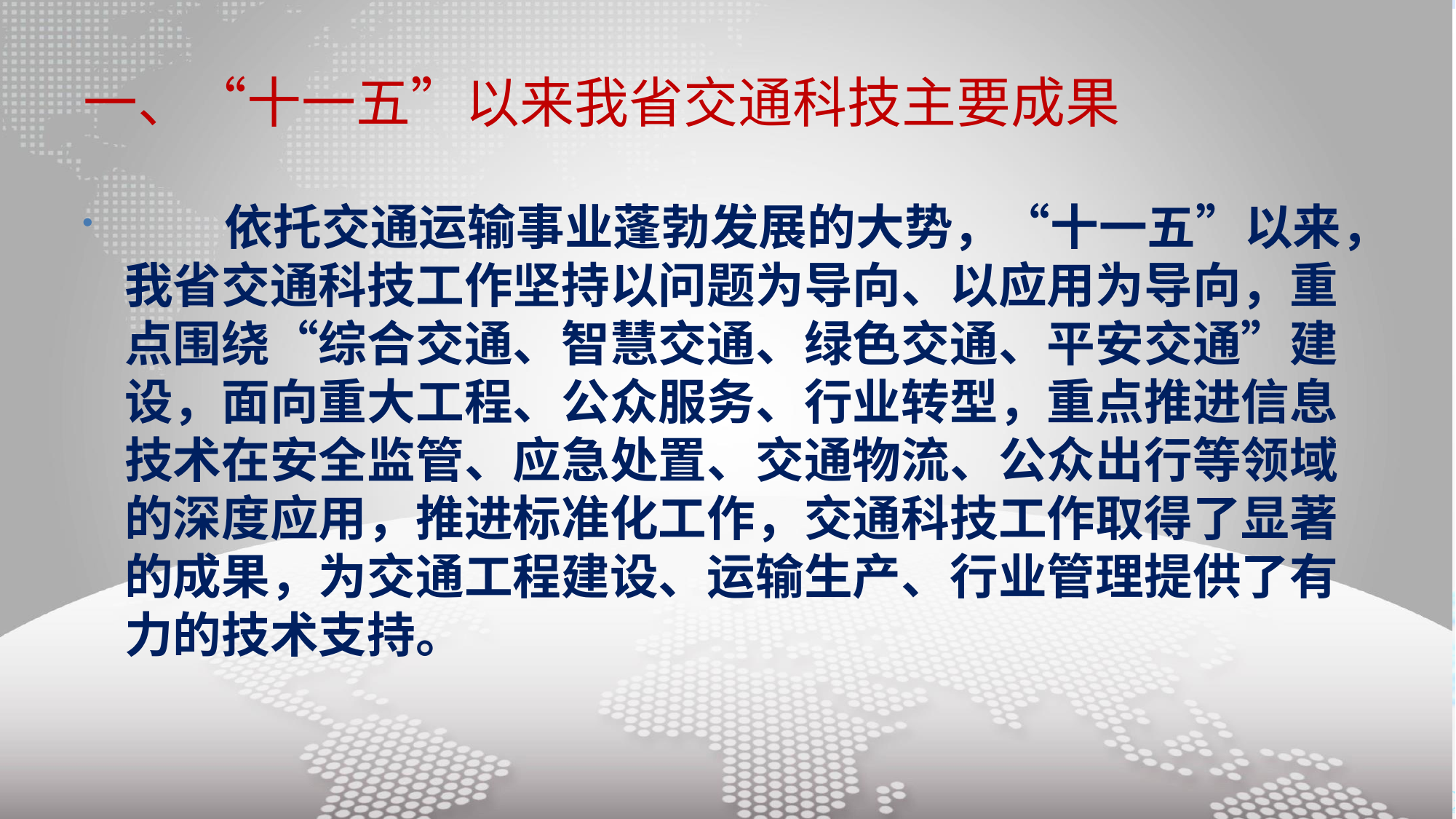

# 一、“十一五”以来我省交通科技主要成果
        依托交通运输事业蓬勃发展的大势，“十一五”以来，我省交通科技工作坚持以问题为导向、以应用为导向，重点围绕“综合交通、智慧交通、绿色交通、平安交通”建设，面向重大工程、公众服务、行业转型，重点推进信息技术在安全监管、应急处置、交通物流、公众出行等领域的深度应用，推进标准化工作，交通科技工作取得了显著的成果，为交通工程建设、运输生产、行业管理提供了有力的技术支持。